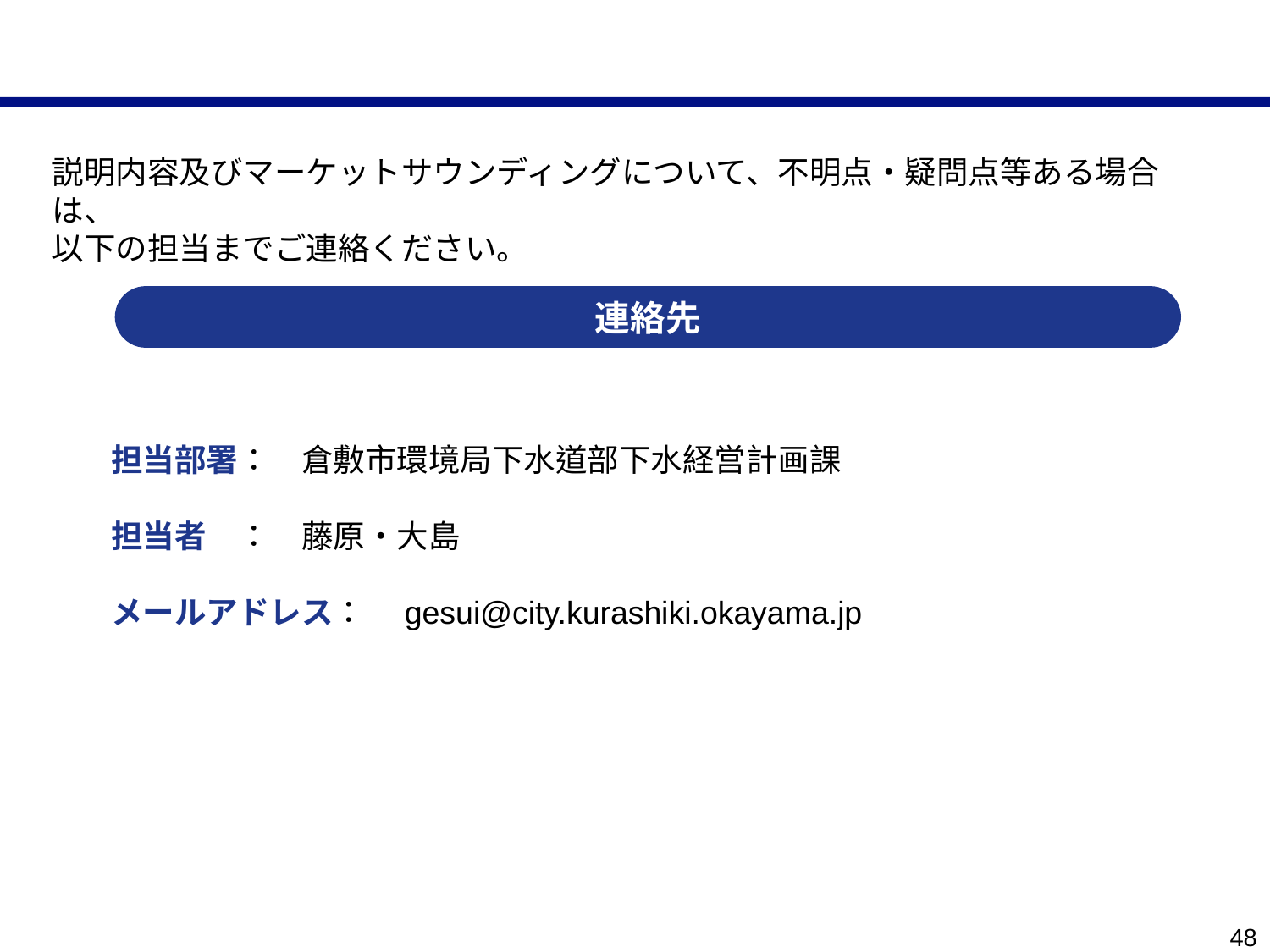

説明内容及びマーケットサウンディングについて、不明点・疑問点等ある場合は、
以下の担当までご連絡ください。
連絡先
担当部署：　倉敷市環境局下水道部下水経営計画課
担当者　：　藤原・大島
メールアドレス：　gesui@city.kurashiki.okayama.jp
48